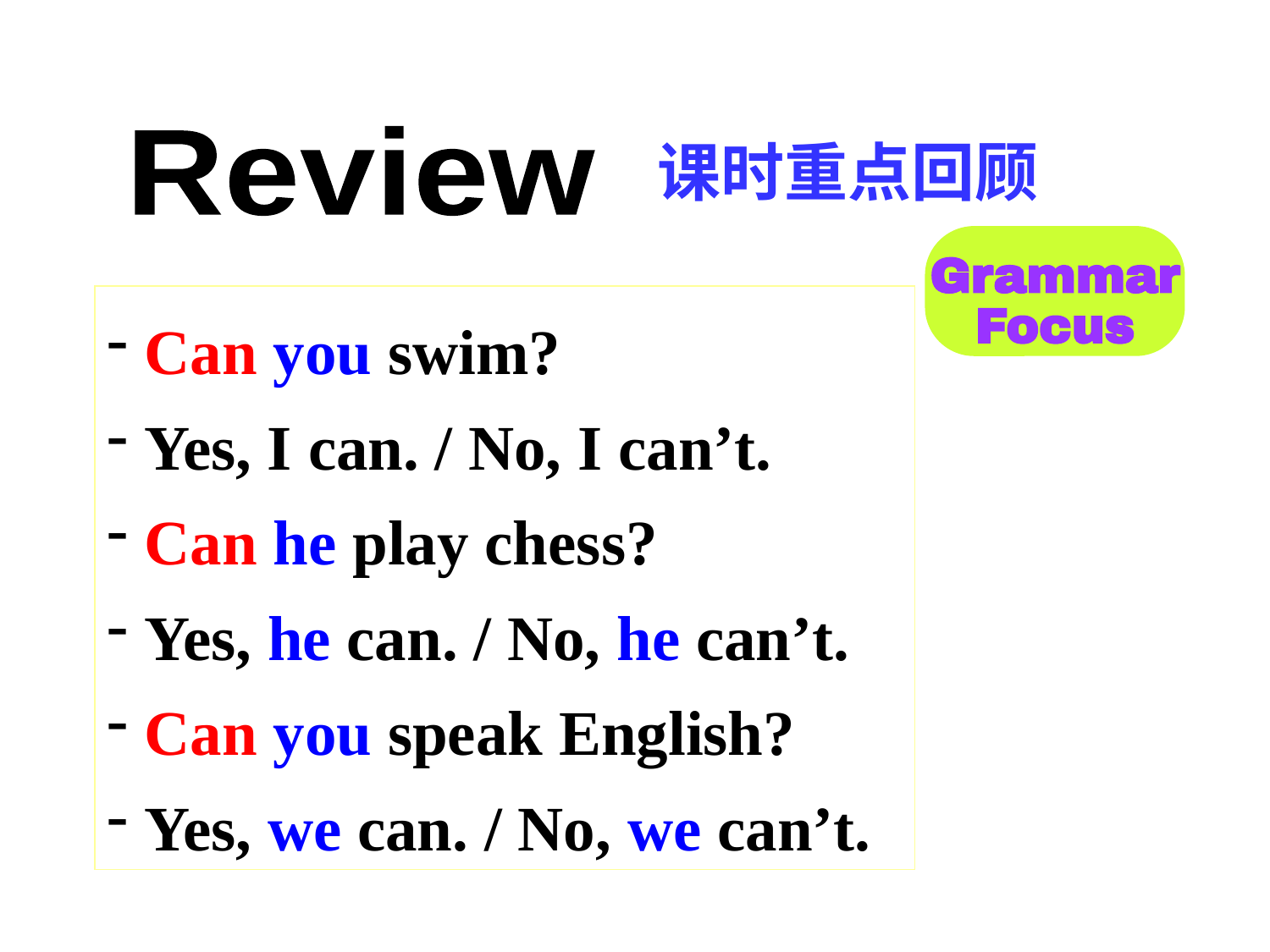

Review
课时重点回顾

Grammar
Focus
 Can you swim?
 Yes, I can. / No, I can’t.
 Can he play chess?
 Yes, he can. / No, he can’t.
 Can you speak English?
 Yes, we can. / No, we can’t.